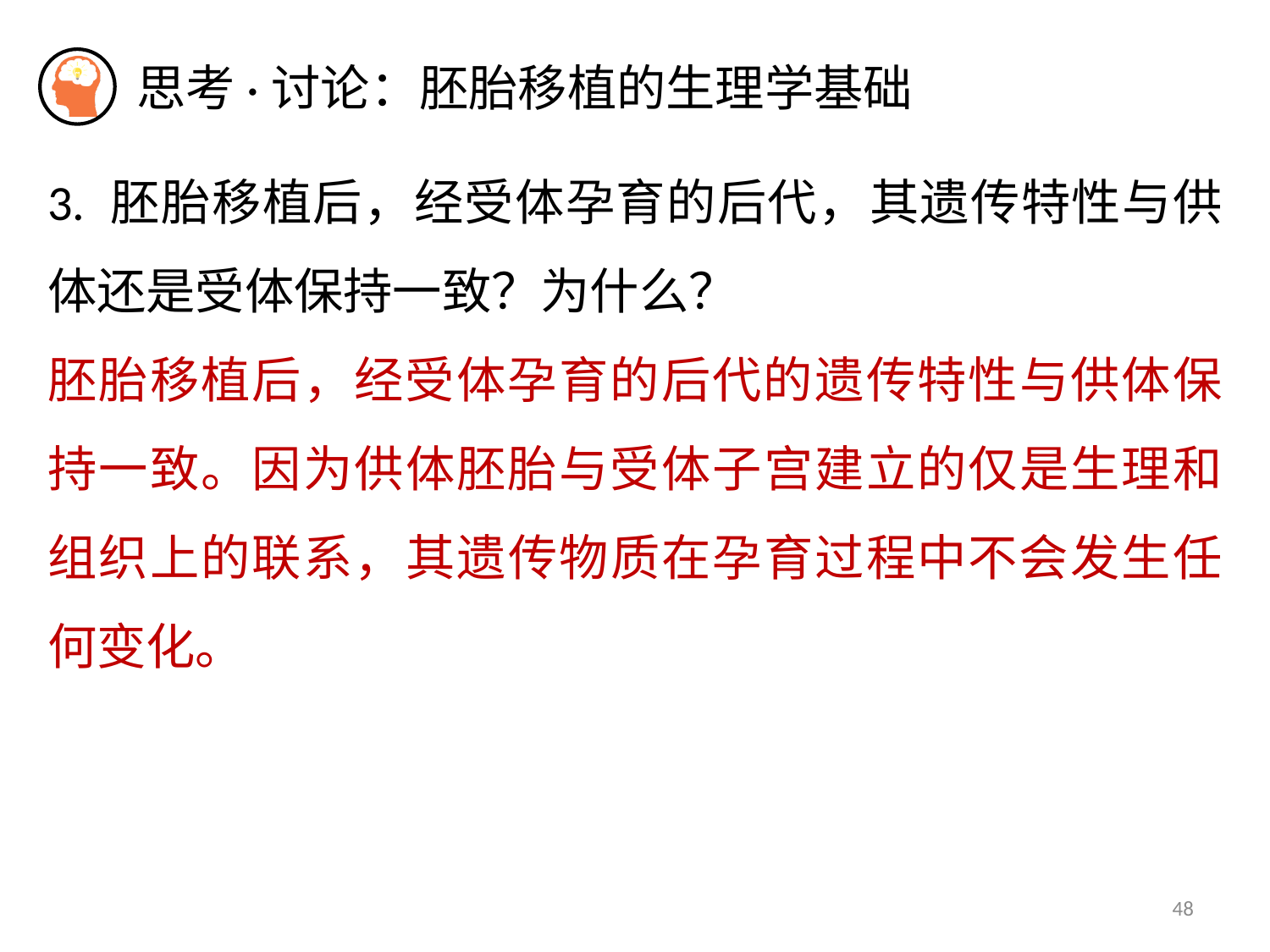

思考·讨论：胚胎移植的生理学基础
3. 胚胎移植后，经受体孕育的后代，其遗传特性与供体还是受体保持一致？为什么？
胚胎移植后，经受体孕育的后代的遗传特性与供体保持一致。因为供体胚胎与受体子宫建立的仅是生理和组织上的联系，其遗传物质在孕育过程中不会发生任何变化。

48